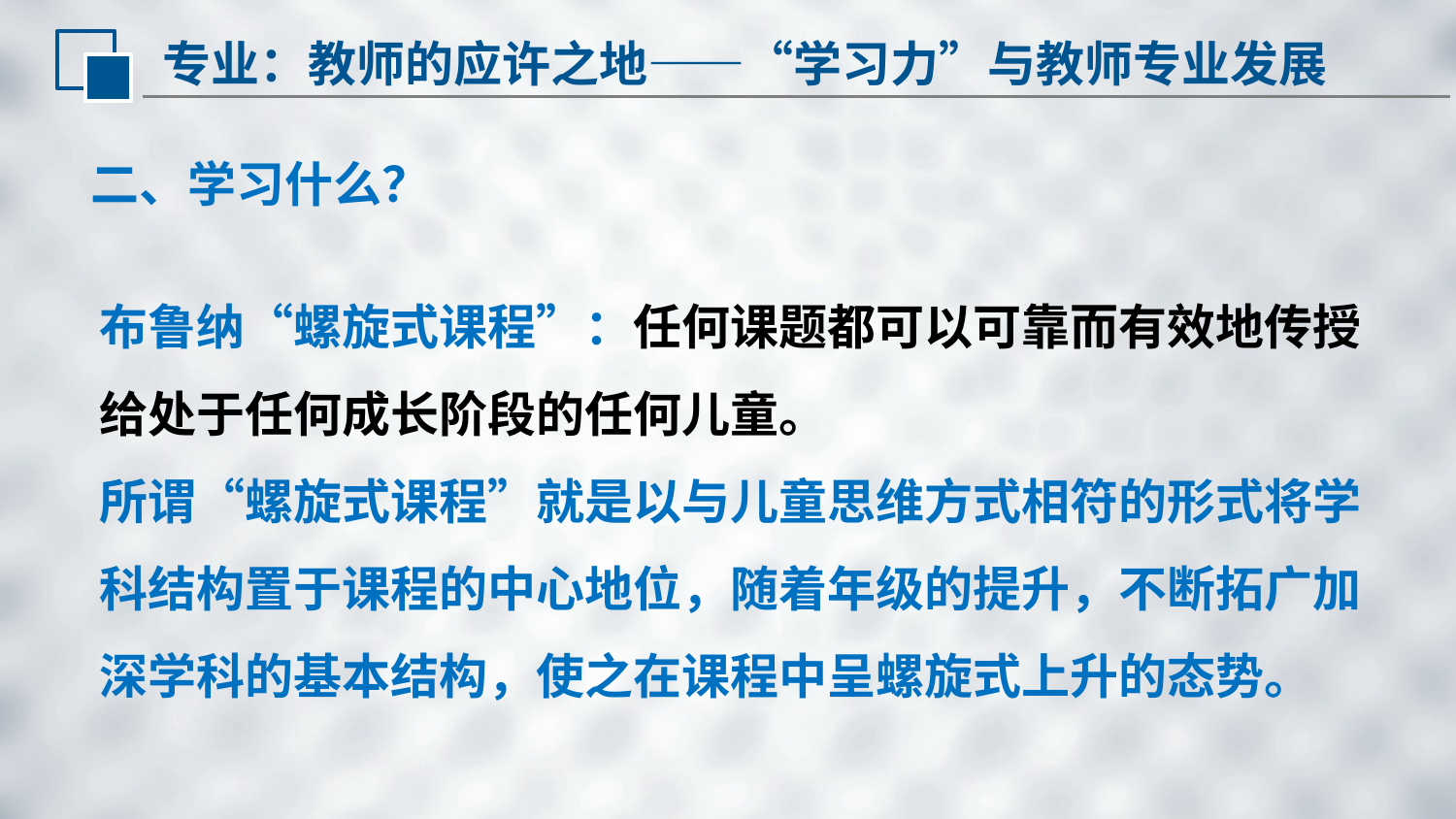

专业：教师的应许之地——“学习力”与教师专业发展

二、学习什么？
布鲁纳“螺旋式课程”：任何课题都可以可靠而有效地传授给处于任何成长阶段的任何儿童。
所谓“螺旋式课程”就是以与儿童思维方式相符的形式将学科结构置于课程的中心地位，随着年级的提升，不断拓广加深学科的基本结构，使之在课程中呈螺旋式上升的态势。